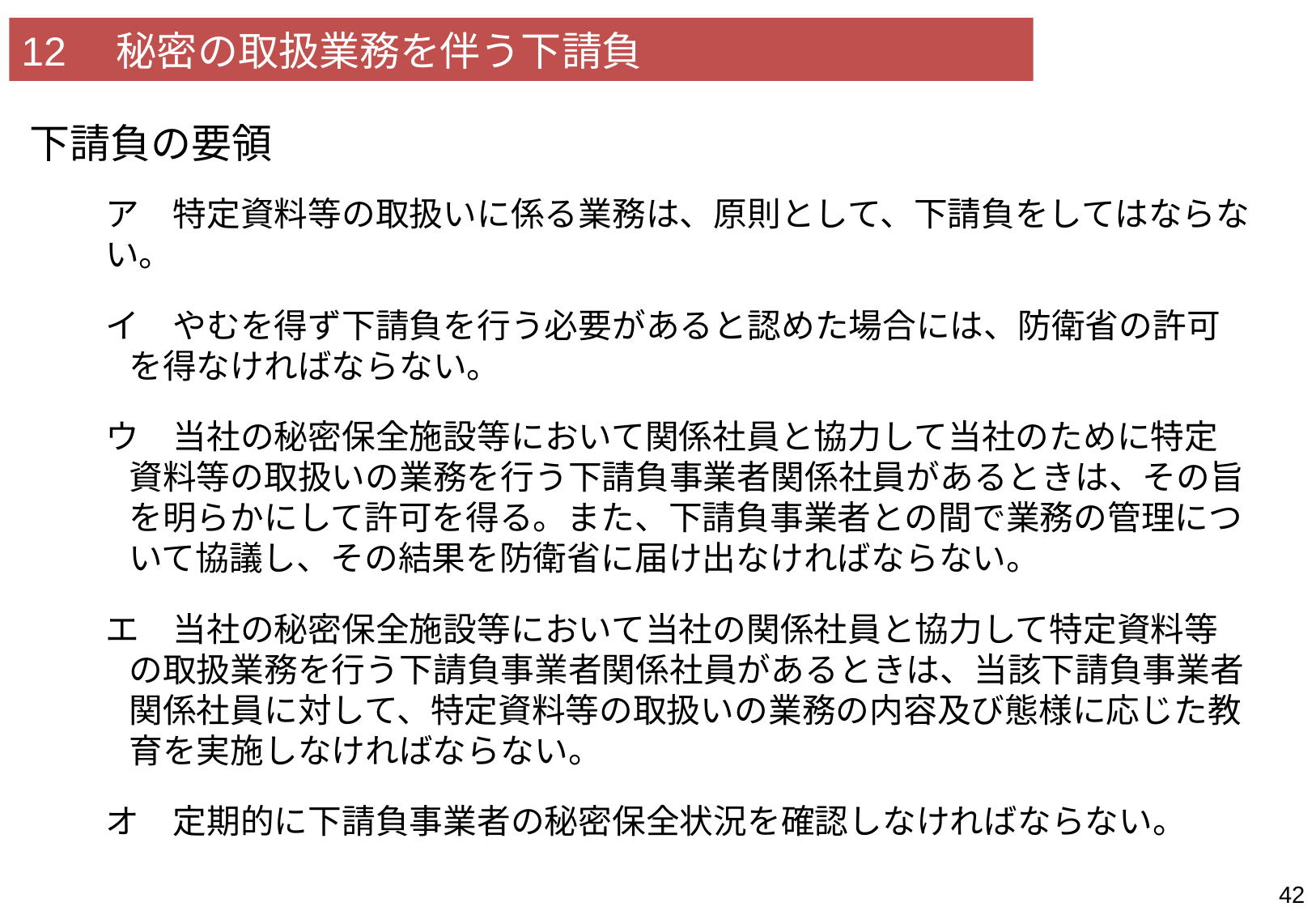

12　秘密の取扱業務を伴う下請負
下請負の要領
ア　特定資料等の取扱いに係る業務は、原則として、下請負をしてはならない。
イ　やむを得ず下請負を行う必要があると認めた場合には、防衛省の許可を得なければならない。
ウ　当社の秘密保全施設等において関係社員と協力して当社のために特定資料等の取扱いの業務を行う下請負事業者関係社員があるときは、その旨を明らかにして許可を得る。また、下請負事業者との間で業務の管理について協議し、その結果を防衛省に届け出なければならない。
エ　当社の秘密保全施設等において当社の関係社員と協力して特定資料等の取扱業務を行う下請負事業者関係社員があるときは、当該下請負事業者関係社員に対して、特定資料等の取扱いの業務の内容及び態様に応じた教育を実施しなければならない。
オ　定期的に下請負事業者の秘密保全状況を確認しなければならない。
| 60 | 下請負の要領が記載されているか。 |
| --- | --- |
| 62 | 下請負事業者関係社員に対して元請負事業者が行う教育について記載されているか。 |
| --- | --- |
| 63 | 秘密保全施設等において関係社員と協力して特定資料等の取扱いの業務を行う下請負事業者関係社員があるときの防衛装備庁の許可、下請負事業者との協議、下請負事業者関係社員による秘密取扱業務の管理等について記載されているか。 |
| --- | --- |
| 61 | 下請負事業者に対する元請負事業者としての責任が記載されているか。 |
| --- | --- |
42